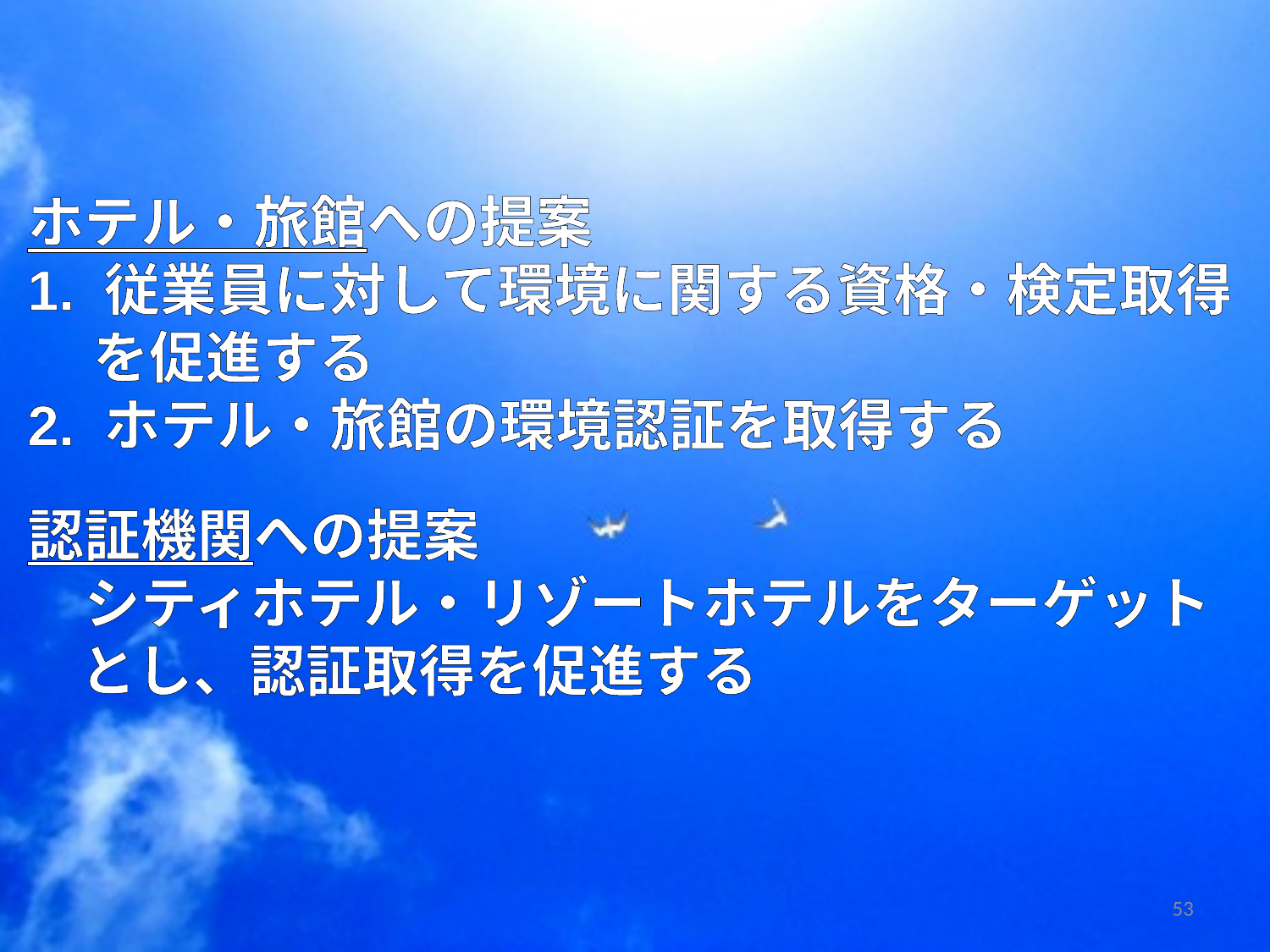

ホテル・旅館への提案
1. 従業員に対して環境に関する資格・検定取得
    を促進する
2. ホテル・旅館の環境認証を取得する

認証機関への提案
　シティホテル・リゾートホテルをターゲット
   とし、認証取得を促進する

53